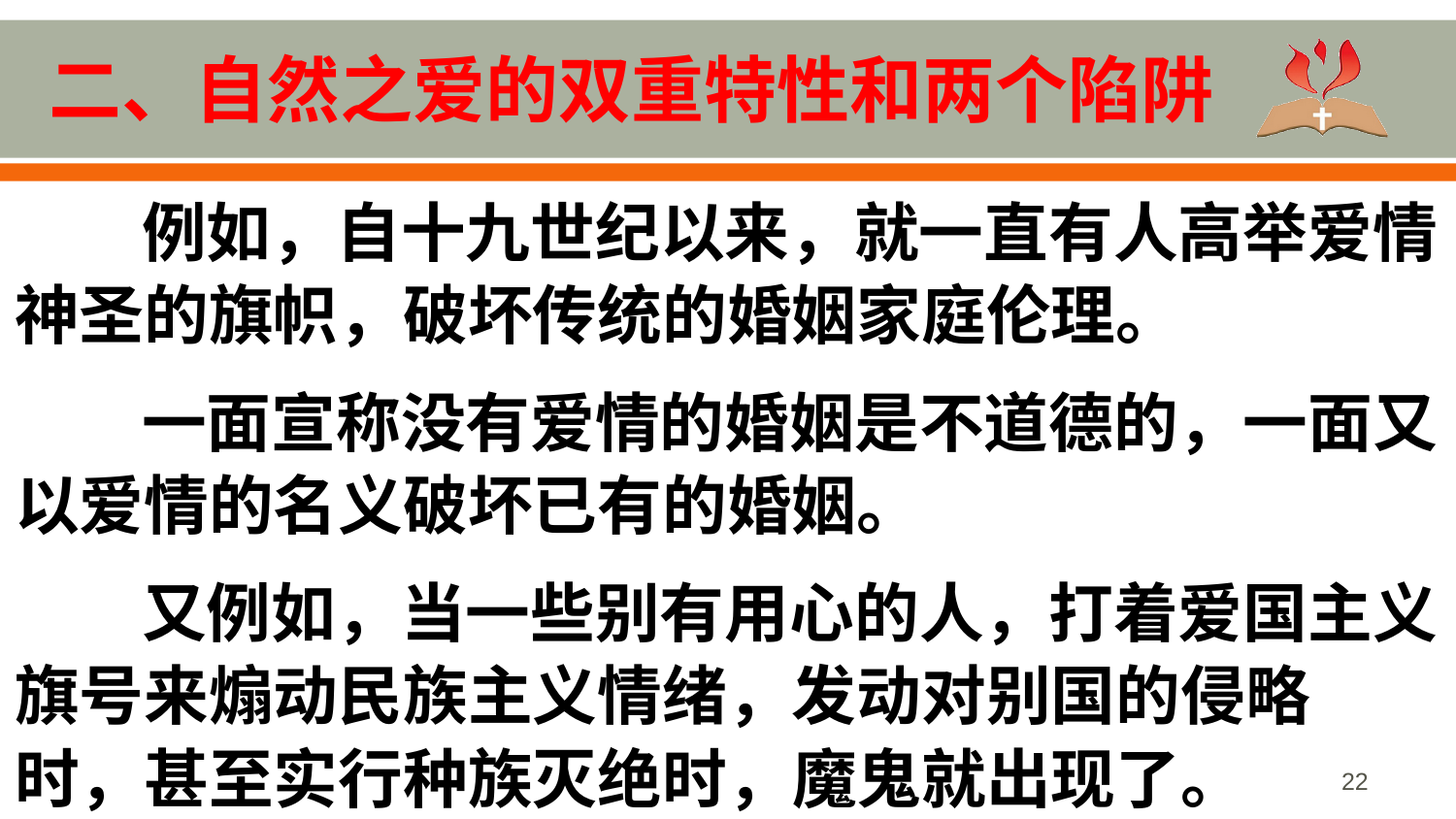

# 二、自然之爱的双重特性和两个陷阱
例如，自十九世纪以来，就一直有人高举爱情神圣的旗帜，破坏传统的婚姻家庭伦理。
一面宣称没有爱情的婚姻是不道德的，一面又以爱情的名义破坏已有的婚姻。
又例如，当一些别有用心的人，打着爱国主义旗号来煽动民族主义情绪，发动对别国的侵略时，甚至实行种族灭绝时，魔鬼就出现了。

22